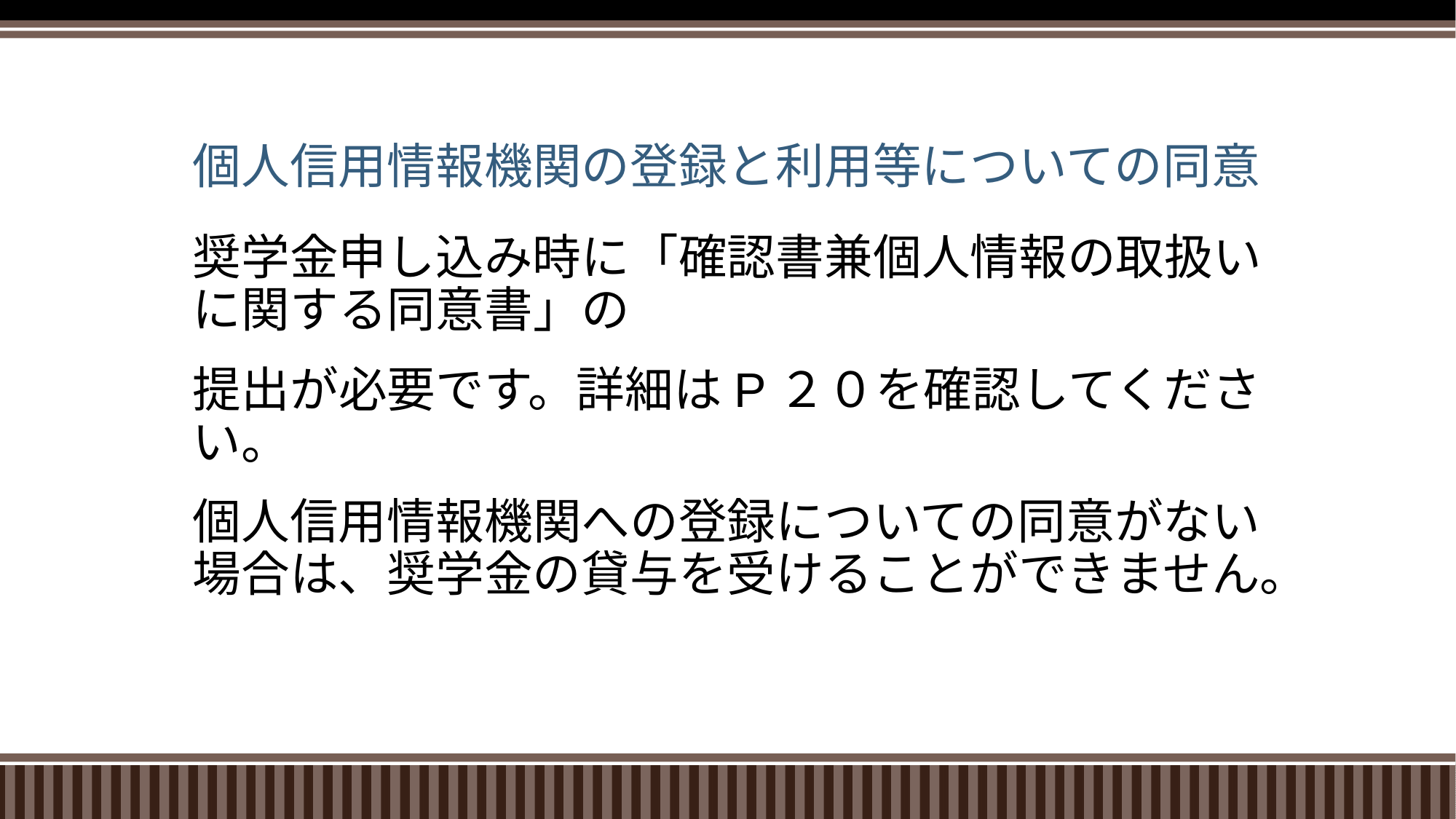

# 個人信用情報機関の登録と利用等についての同意
奨学金申し込み時に「確認書兼個人情報の取扱いに関する同意書」の
提出が必要です。詳細はP２０を確認してください。
個人信用情報機関への登録についての同意がない場合は、奨学金の貸与を受けることができません。